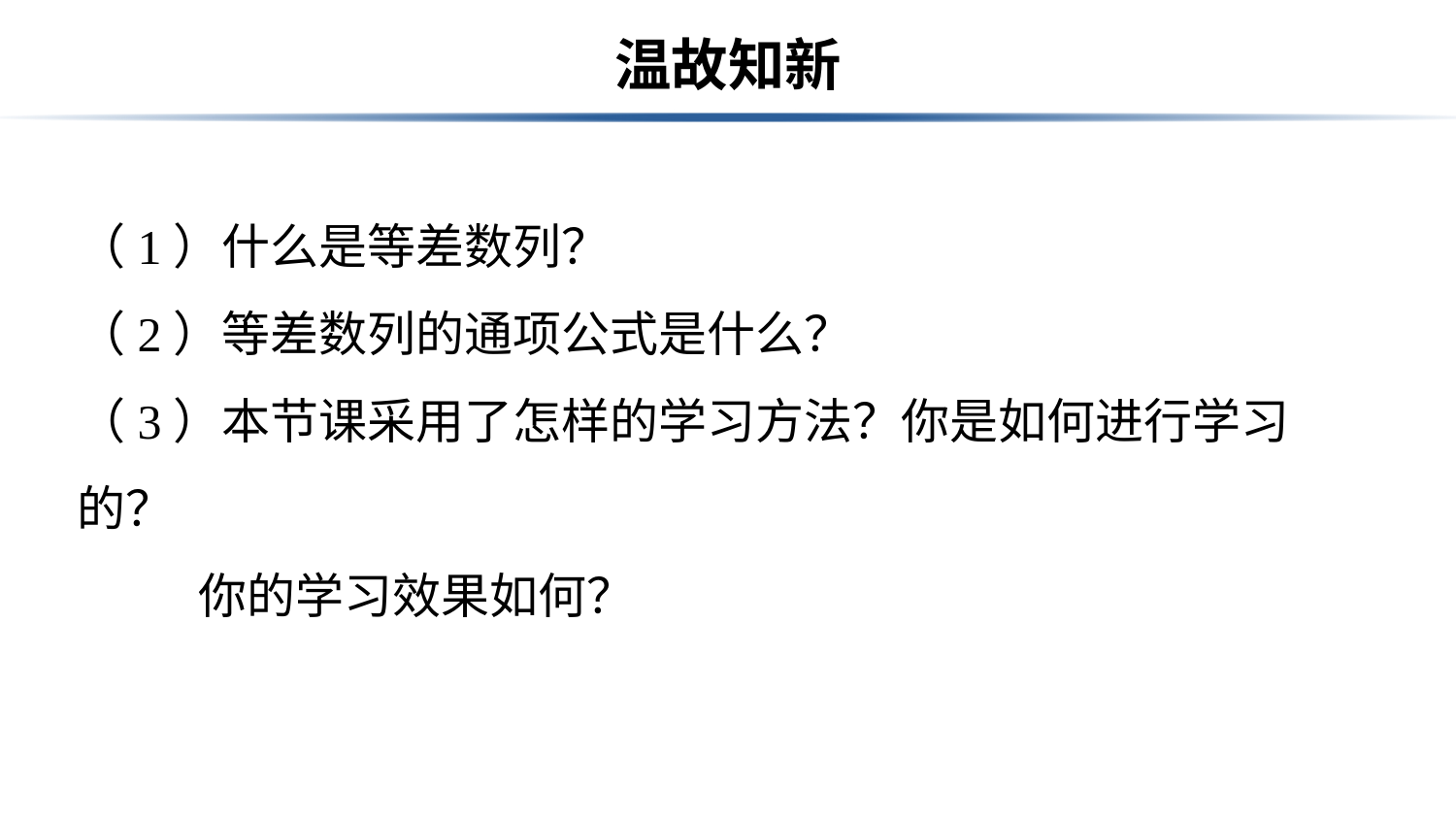

# 温故知新
（1）什么是等差数列？
（2）等差数列的通项公式是什么？
（3）本节课采用了怎样的学习方法？你是如何进行学习的？
          你的学习效果如何？